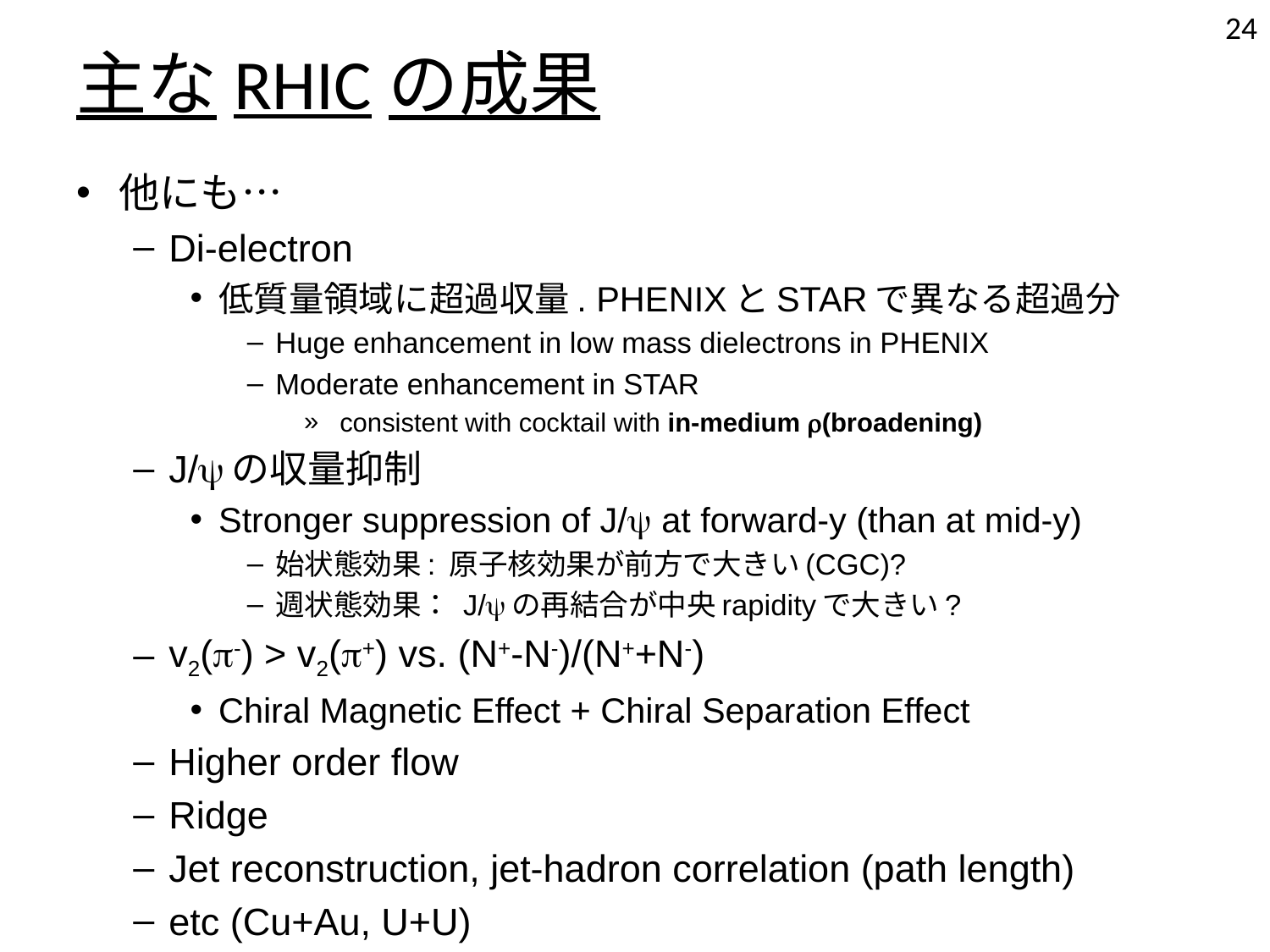

24
# 主なRHICの成果
他にも…
Di-electron
低質量領域に超過収量. PHENIXとSTARで異なる超過分
Huge enhancement in low mass dielectrons in PHENIX
Moderate enhancement in STAR
 consistent with cocktail with in-medium ρ(broadening)
J/ψの収量抑制
Stronger suppression of J/ψ at forward-y (than at mid-y)
始状態効果: 原子核効果が前方で大きい(CGC)?
週状態効果： J/ψの再結合が中央rapidityで大きい?
v2(π-) > v2(π+) vs. (N+-N-)/(N++N-)
Chiral Magnetic Effect + Chiral Separation Effect
Higher order flow
Ridge
Jet reconstruction, jet-hadron correlation (path length)
etc (Cu+Au, U+U)